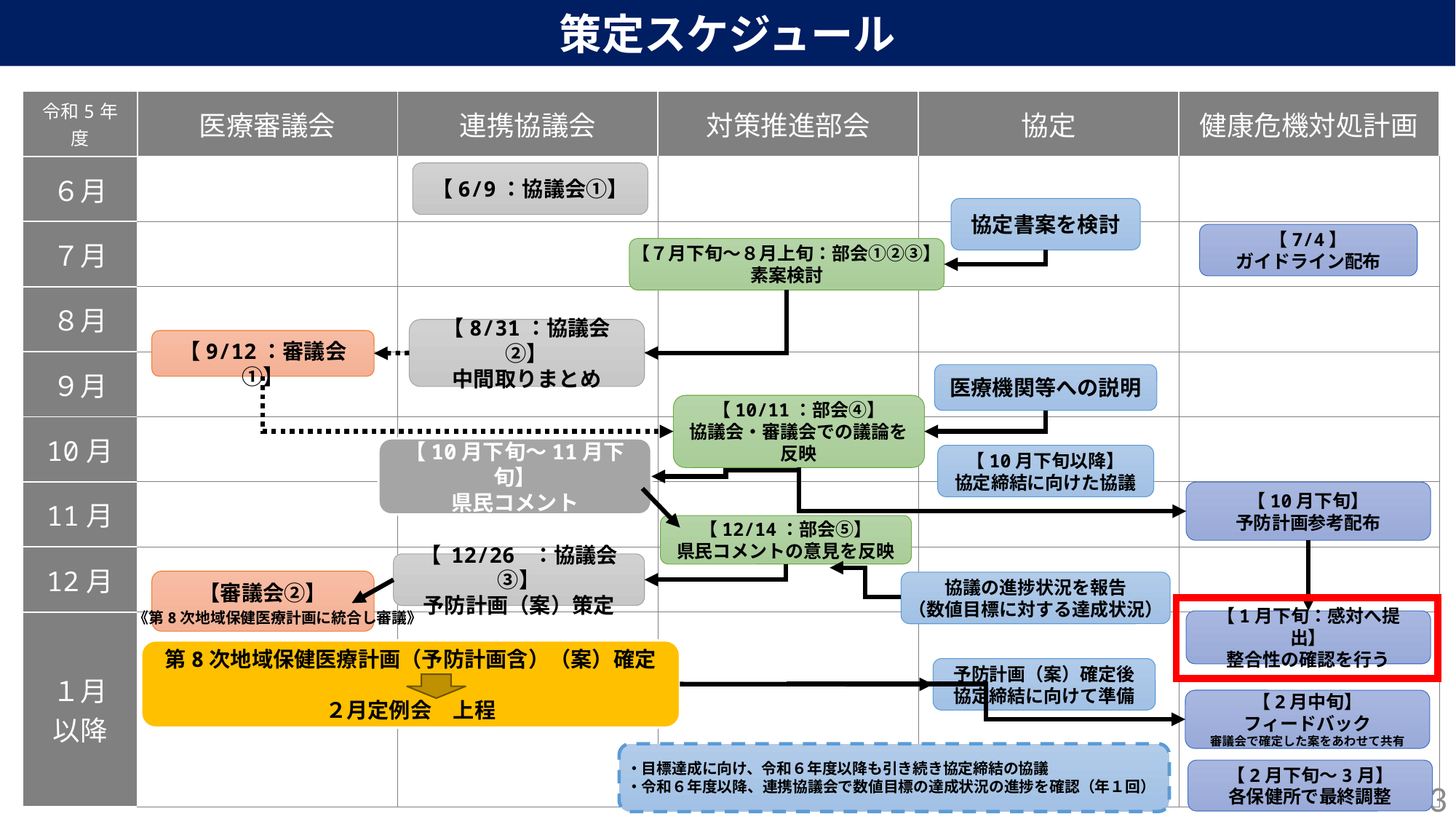

策定スケジュール
| 令和5年度 | 医療審議会 | 連携協議会 | 対策推進部会 | 協定 | 健康危機対処計画 |
| --- | --- | --- | --- | --- | --- |
| ６月 |  |  |  |  |  |
| ７月 |  |  |  |  |  |
| ８月 |  |  |  |  |  |
| ９月 |  |  |  |  |  |
| 10月 |  |  |  |  |  |
| 11月 |  |  |  |  |  |
| 12月 |  |  |  |  |  |
| １月 以降 |  |  |  |  |  |
|  |  |  |  |  |  |
|  |  |  |  |  |  |
【6/9：協議会①】
協定書案を検討
【7/4】
ガイドライン配布
【７月下旬～８月上旬：部会①②③】
素案検討
【8/31：協議会②】
中間取りまとめ
【9/12：審議会①】
医療機関等への説明
【10/11：部会④】
協議会・審議会での議論を反映
【10月下旬～11月下旬】
県民コメント
【10月下旬以降】
協定締結に向けた協議
【10月下旬】
予防計画参考配布
【12/14：部会⑤】
県民コメントの意見を反映
【 12/26 ：協議会③】
予防計画（案）策定
【審議会②】
協議の進捗状況を報告
（数値目標に対する達成状況）

《第8次地域保健医療計画に統合し審議》
【1月下旬：感対へ提出】
整合性の確認を行う
第8次地域保健医療計画（予防計画含）（案）確定

２月定例会　上程

予防計画（案）確定後
協定締結に向けて準備
【2月中旬】
フィードバック
審議会で確定した案をあわせて共有
・目標達成に向け、令和６年度以降も引き続き協定締結の協議
・令和６年度以降、連携協議会で数値目標の達成状況の進捗を確認（年１回）
【2月下旬～3月】
各保健所で最終調整
3